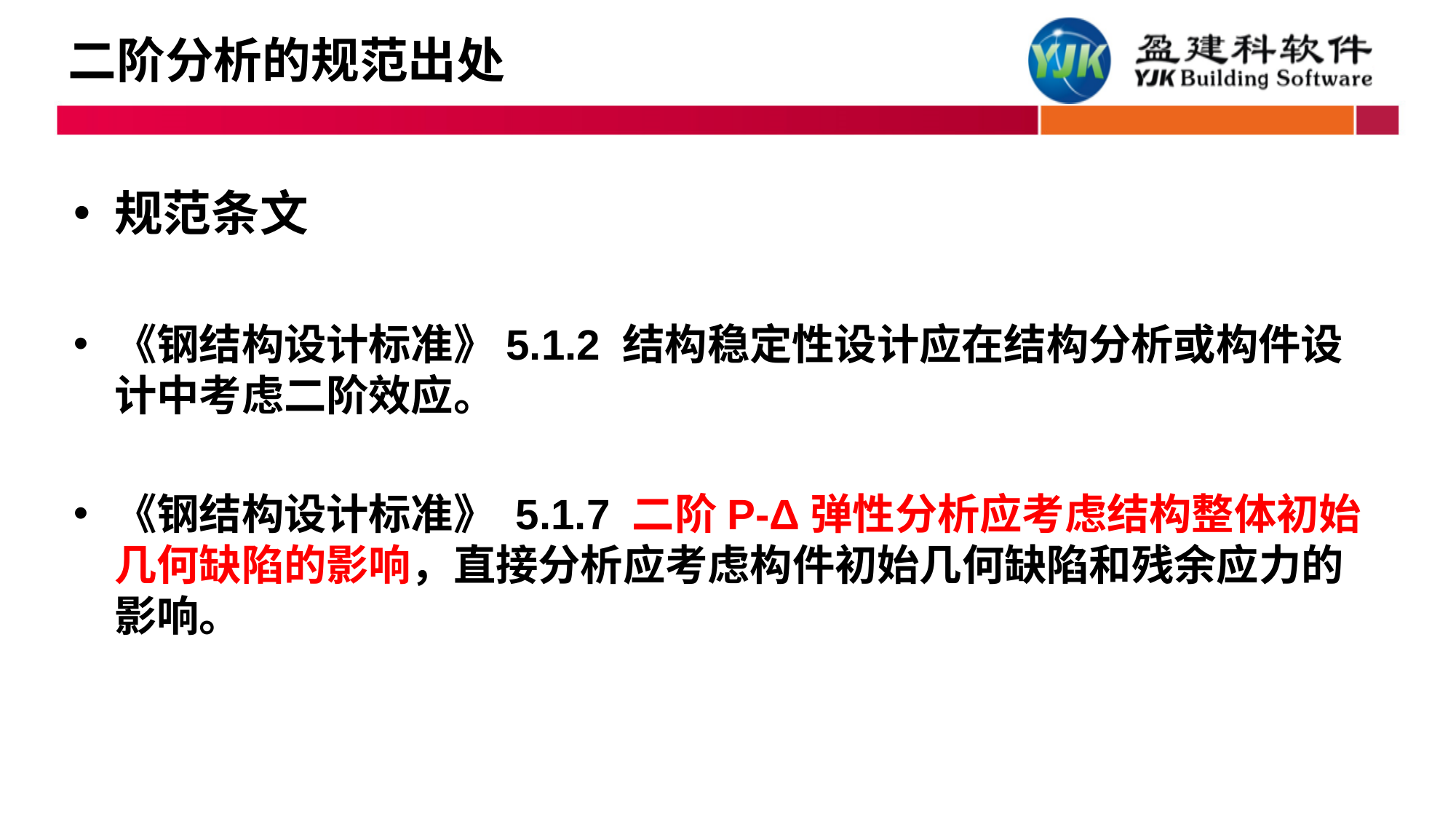

# 二阶分析的规范出处
规范条文

《钢结构设计标准》5.1.2 结构稳定性设计应在结构分析或构件设计中考虑二阶效应。

《钢结构设计标准》 5.1.7 二阶P-Δ弹性分析应考虑结构整体初始几何缺陷的影响，直接分析应考虑构件初始几何缺陷和残余应力的影响。